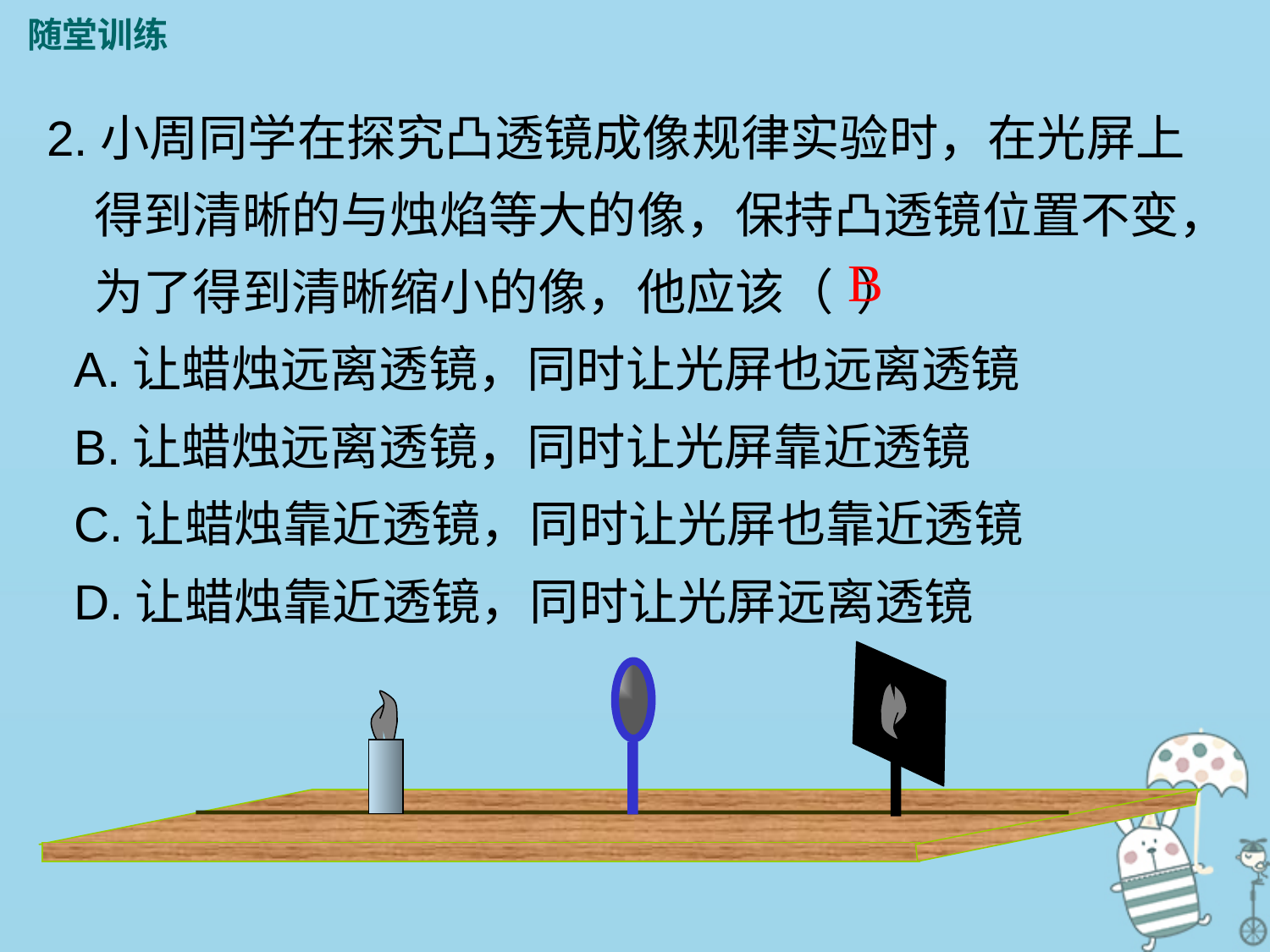

随堂训练
2.小周同学在探究凸透镜成像规律实验时，在光屏上得到清晰的与烛焰等大的像，保持凸透镜位置不变，为了得到清晰缩小的像，他应该（  ）
  A.让蜡烛远离透镜，同时让光屏也远离透镜
  B.让蜡烛远离透镜，同时让光屏靠近透镜
  C.让蜡烛靠近透镜，同时让光屏也靠近透镜
  D.让蜡烛靠近透镜，同时让光屏远离透镜

B